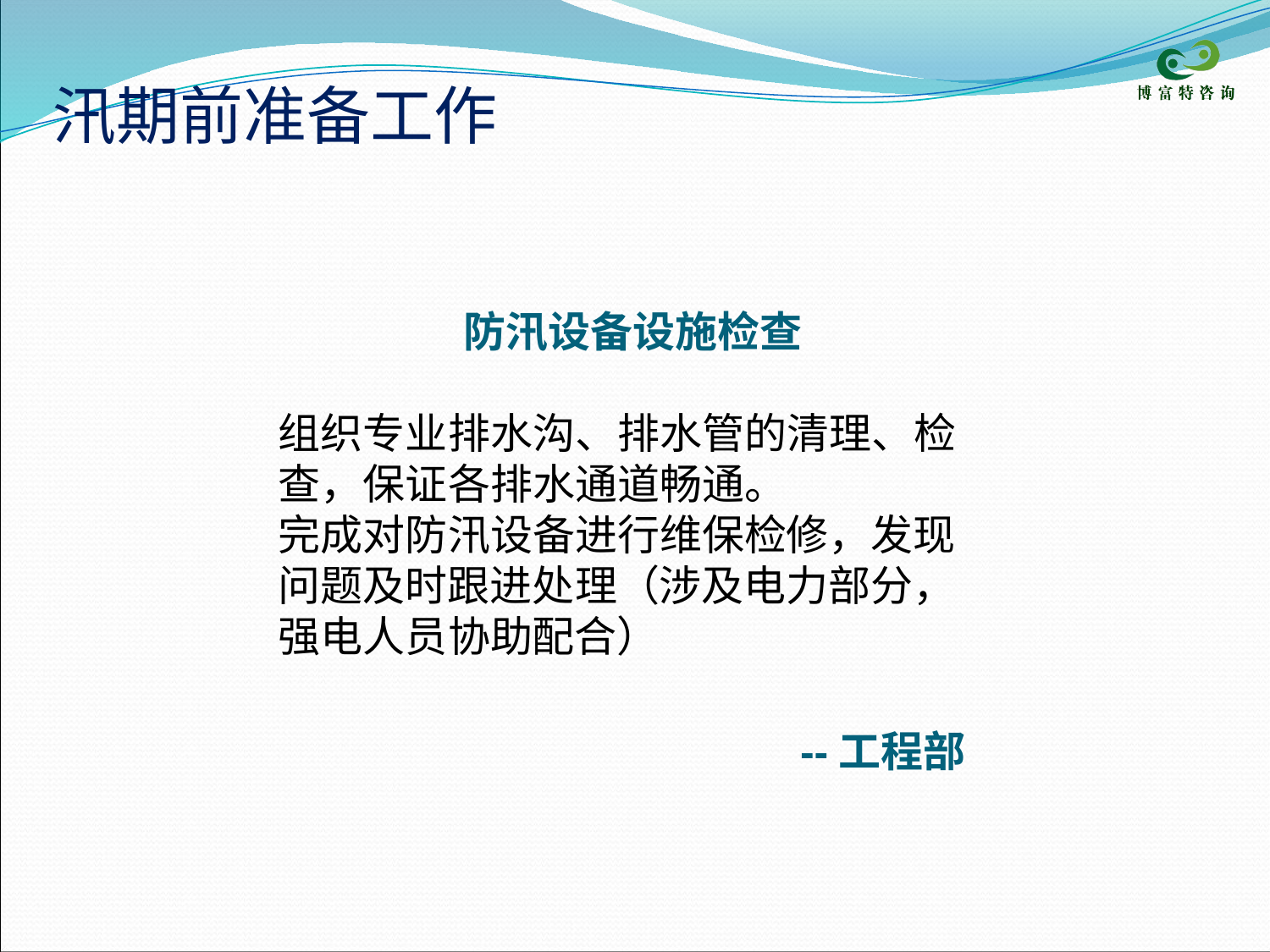

汛期前准备工作
防汛设备设施检查
组织专业排水沟、排水管的清理、检查，保证各排水通道畅通。
完成对防汛设备进行维保检修，发现问题及时跟进处理（涉及电力部分，强电人员协助配合）
--工程部